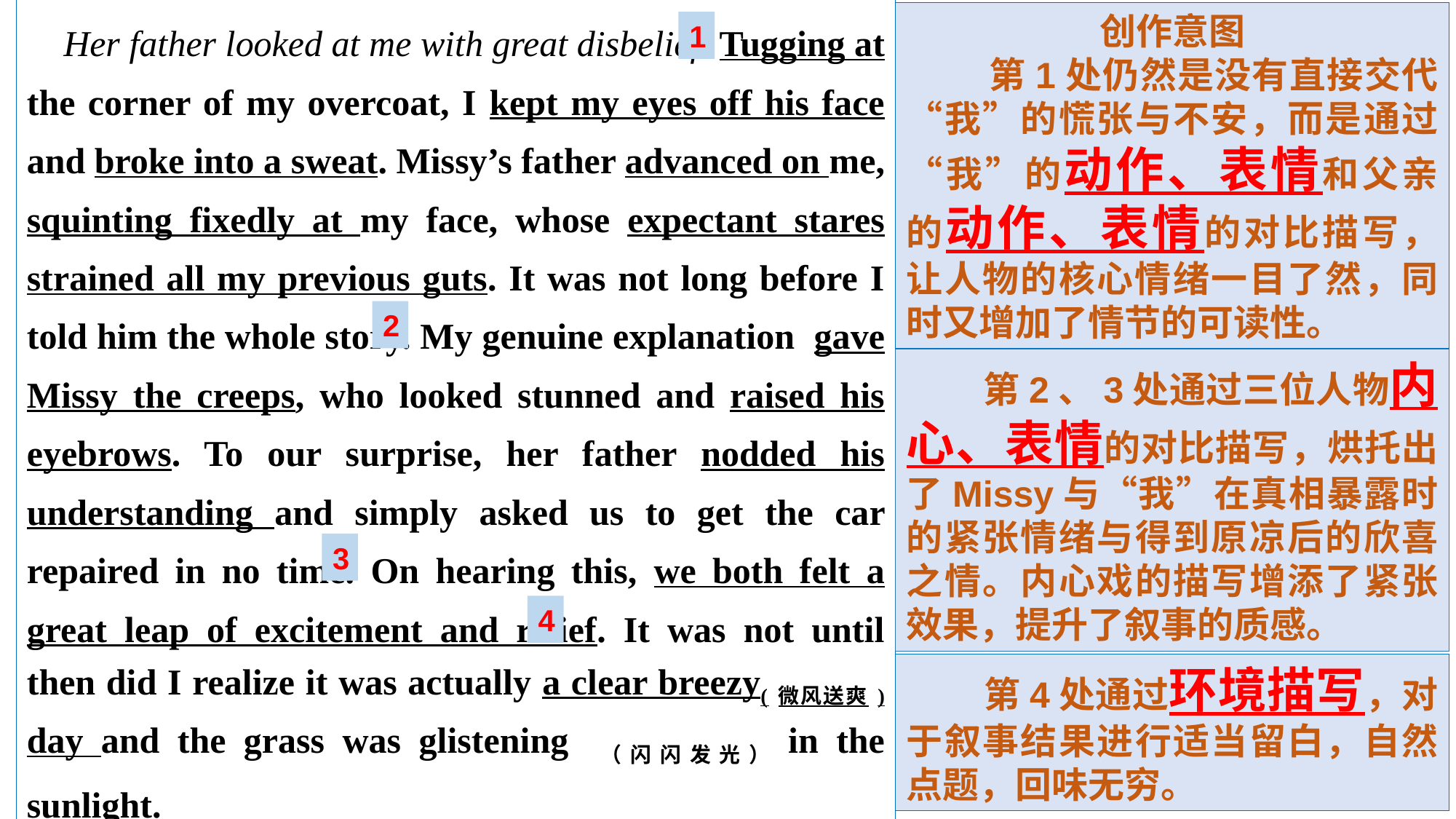

Her father looked at me with great disbelief. Tugging at the corner of my overcoat, I kept my eyes off his face and broke into a sweat. Missy’s father advanced on me, squinting fixedly at my face, whose expectant stares strained all my previous guts. It was not long before I told him the whole story. My genuine explanation  gave Missy the creeps, who looked stunned and raised his eyebrows. To our surprise, her father nodded his understanding and simply asked us to get the car repaired in no time. On hearing this, we both felt a great leap of excitement and relief. It was not until then did I realize it was actually a clear breezy(微风送爽) day and the grass was glistening （闪闪发光）in the sunlight.
创作意图
        第1处仍然是没有直接交代“我”的慌张与不安，而是通过“我”的动作、表情和父亲的动作、表情的对比描写，让人物的核心情绪一目了然，同时又增加了情节的可读性。
1
2
        第2、3处通过三位人物内心、表情的对比描写，烘托出了Missy与“我”在真相暴露时的紧张情绪与得到原凉后的欣喜之情。内心戏的描写增添了紧张效果，提升了叙事的质感。
3
4
        第4处通过环境描写，对于叙事结果进行适当留白，自然点题，回味无穷。